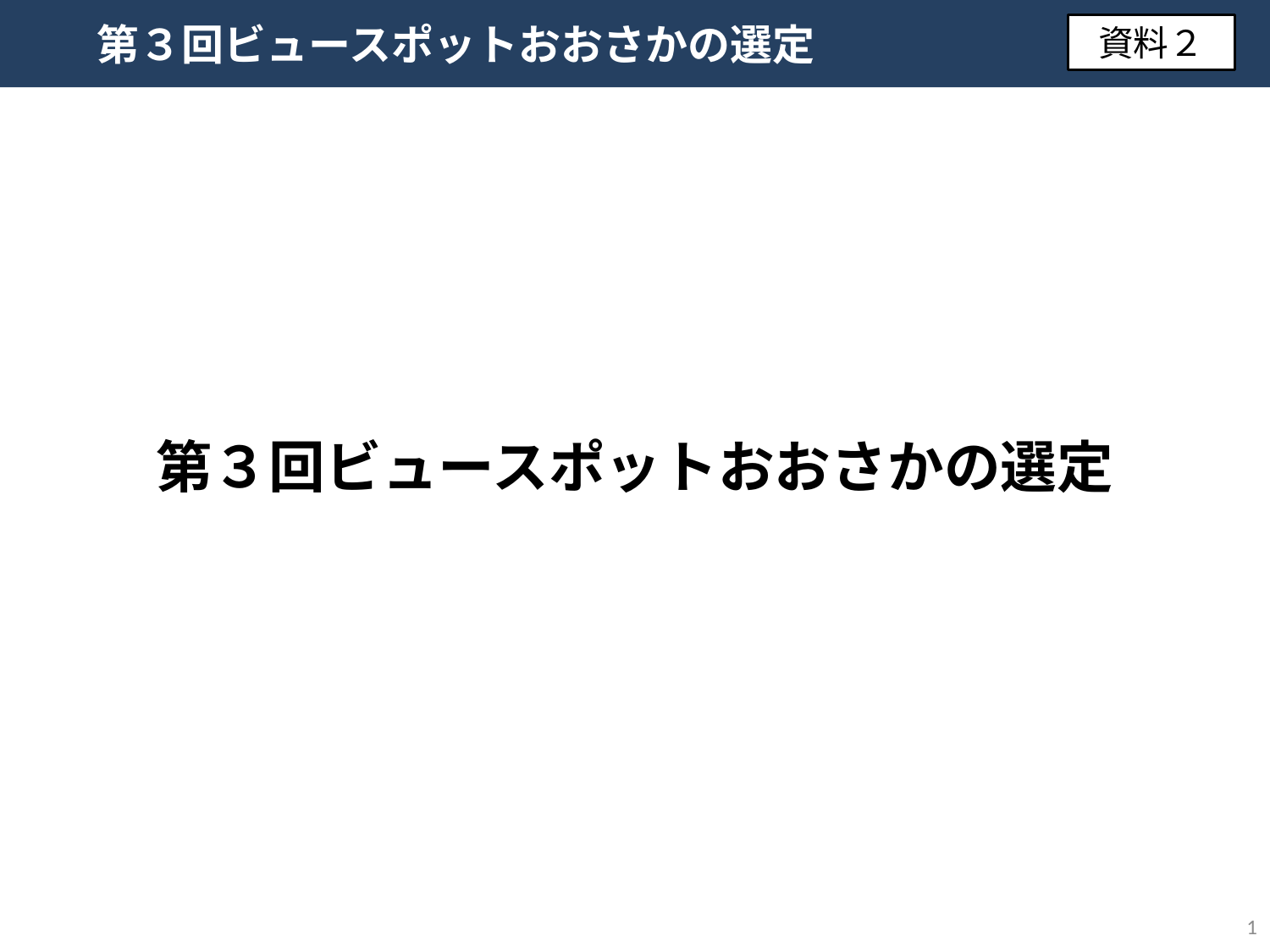

第３回ビュースポットおおさかの選定
資料２
第３回ビュースポットおおさかの選定
1